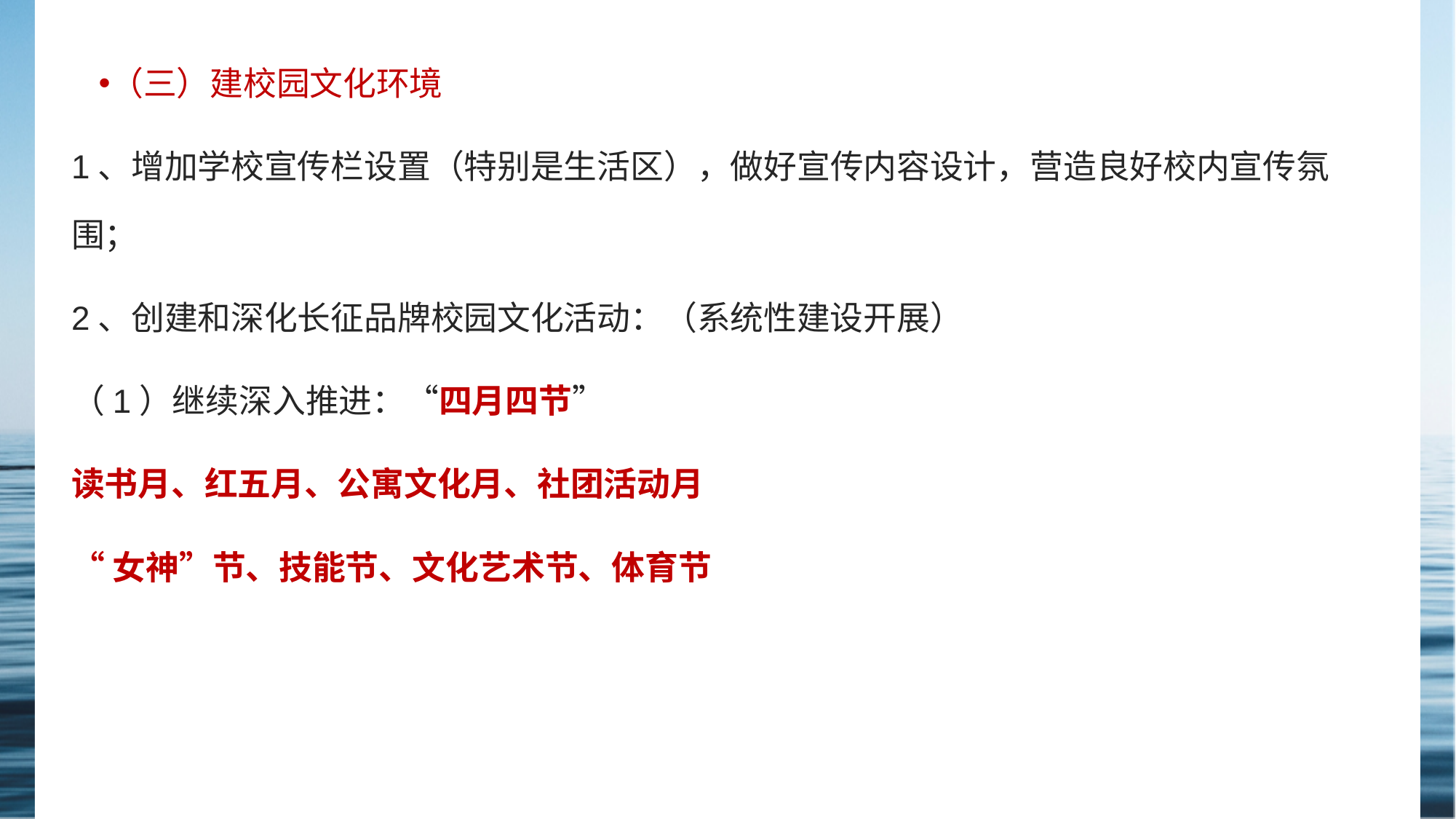

（三）建校园文化环境
1、增加学校宣传栏设置（特别是生活区），做好宣传内容设计，营造良好校内宣传氛围；
2、创建和深化长征品牌校园文化活动：（系统性建设开展）
（1）继续深入推进：“四月四节”
读书月、红五月、公寓文化月、社团活动月
“女神”节、技能节、文化艺术节、体育节